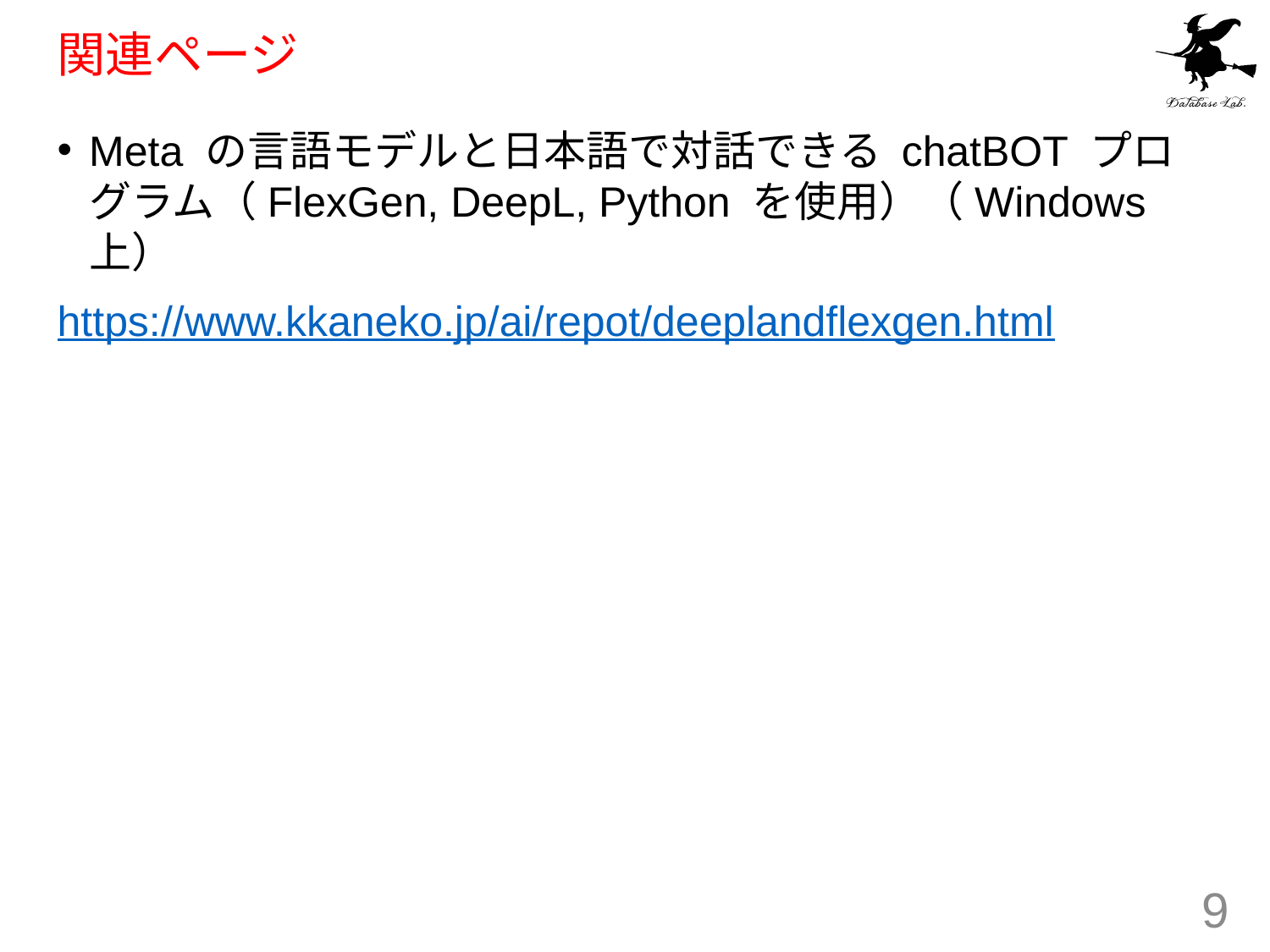

# 関連ページ
Meta の言語モデルと日本語で対話できる chatBOT プログラム（FlexGen, DeepL, Python を使用）（Windows 上）
https://www.kkaneko.jp/ai/repot/deeplandflexgen.html
9